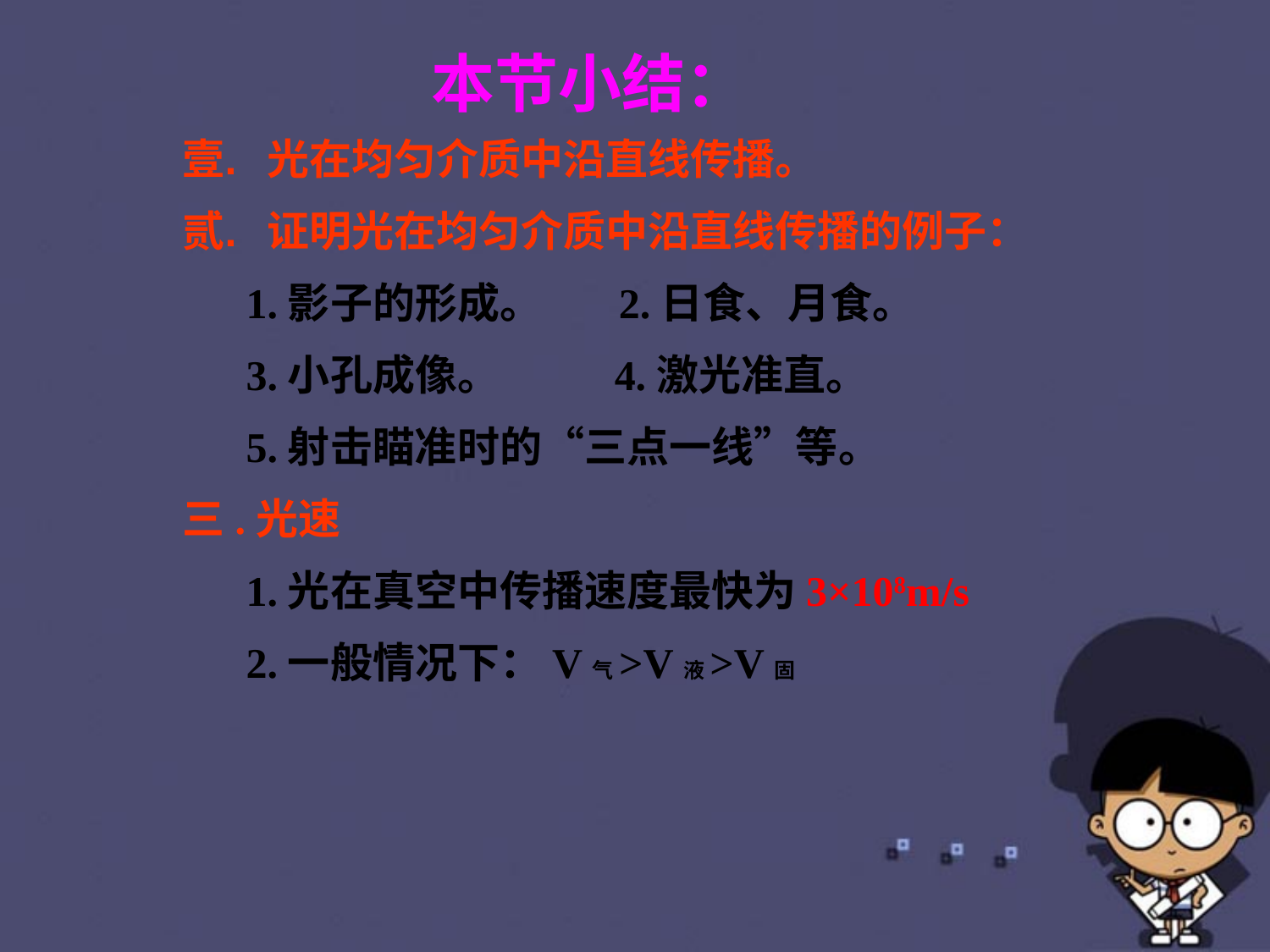

# 本节小结：
光在均匀介质中沿直线传播。
证明光在均匀介质中沿直线传播的例子：
      1.影子的形成。       2.日食、月食。
      3.小孔成像。           4.激光准直。
      5.射击瞄准时的“三点一线”等。
三.光速
      1.光在真空中传播速度最快为3×108m/s
      2.一般情况下：V气>V液>V固